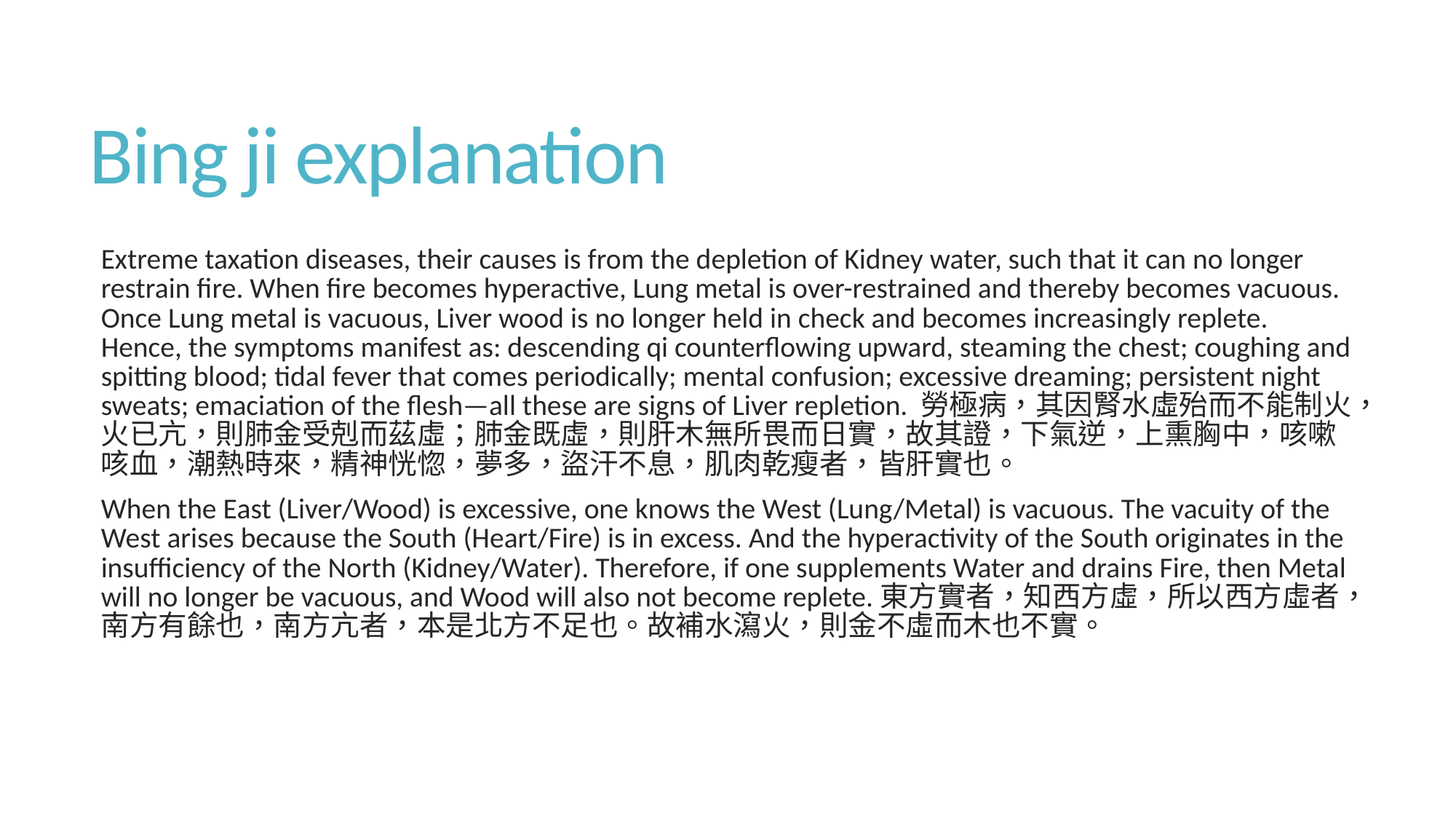

# Bing ji explanation
Extreme taxation diseases, their causes is from the depletion of Kidney water, such that it can no longer restrain fire. When fire becomes hyperactive, Lung metal is over-restrained and thereby becomes vacuous. Once Lung metal is vacuous, Liver wood is no longer held in check and becomes increasingly replete. Hence, the symptoms manifest as: descending qi counterflowing upward, steaming the chest; coughing and spitting blood; tidal fever that comes periodically; mental confusion; excessive dreaming; persistent night sweats; emaciation of the flesh—all these are signs of Liver repletion. 勞極病，其因腎水虛殆而不能制火，火已亢，則肺金受剋而茲虛；肺金既虛，則肝木無所畏而日實，故其證，下氣逆，上熏胸中，咳嗽咳血，潮熱時來，精神恍惚，夢多，盜汗不息，肌肉乾瘦者，皆肝實也。
When the East (Liver/Wood) is excessive, one knows the West (Lung/Metal) is vacuous. The vacuity of the West arises because the South (Heart/Fire) is in excess. And the hyperactivity of the South originates in the insufficiency of the North (Kidney/Water). Therefore, if one supplements Water and drains Fire, then Metal will no longer be vacuous, and Wood will also not become replete.東方實者，知西方虛，所以西方虛者，南方有餘也，南方亢者，本是北方不足也。故補水瀉火，則金不虛而木也不實。